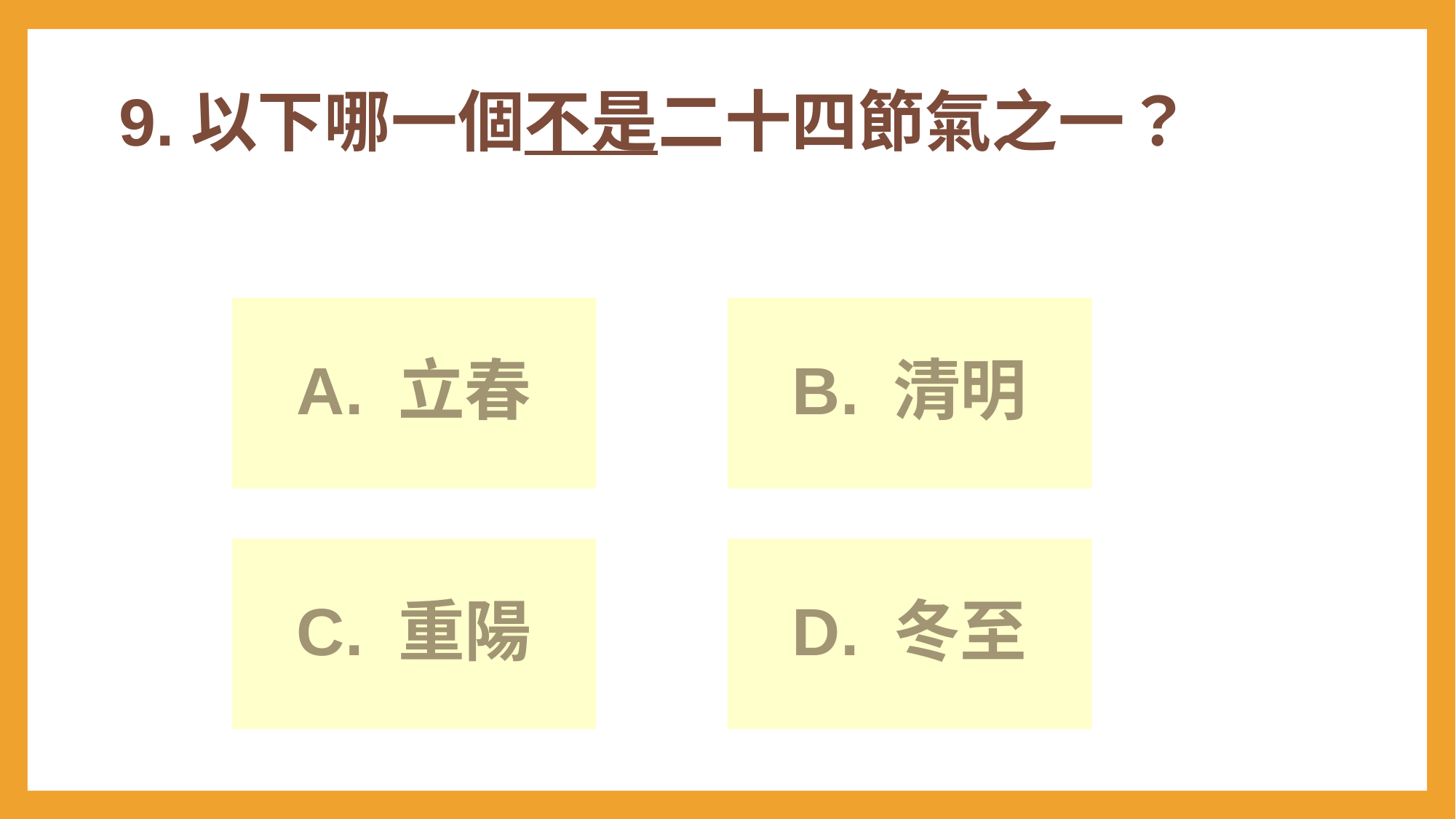

# 9.以下哪一個不是二十四節氣之一？
A. 立春
B. 清明
C. 重陽
D. 冬至